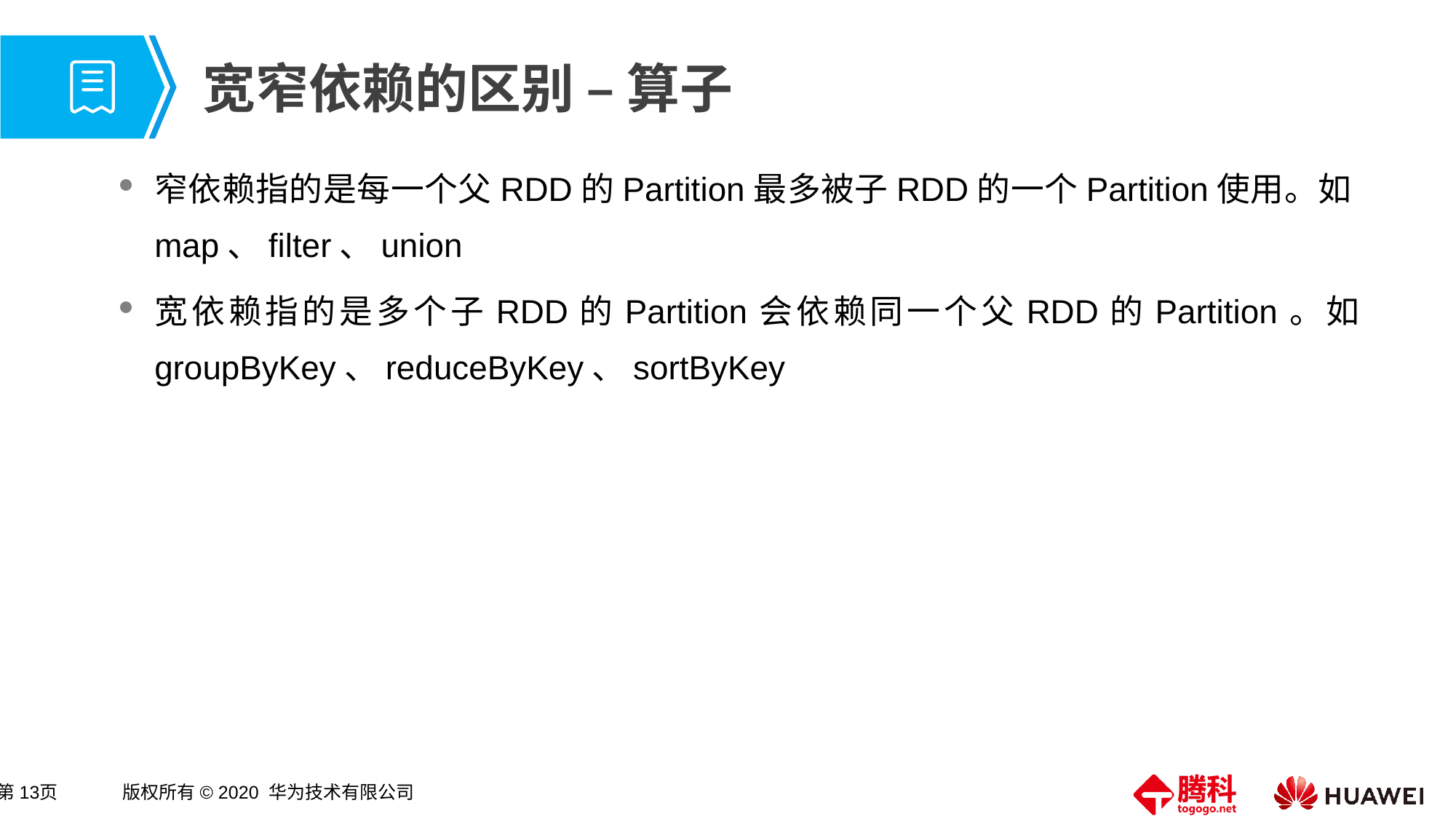

# 宽窄依赖的区别 – 算子
窄依赖指的是每一个父RDD的Partition最多被子RDD的一个Partition使用。如map、filter、union
宽依赖指的是多个子RDD的Partition会依赖同一个父RDD的Partition。如 groupByKey、reduceByKey、sortByKey